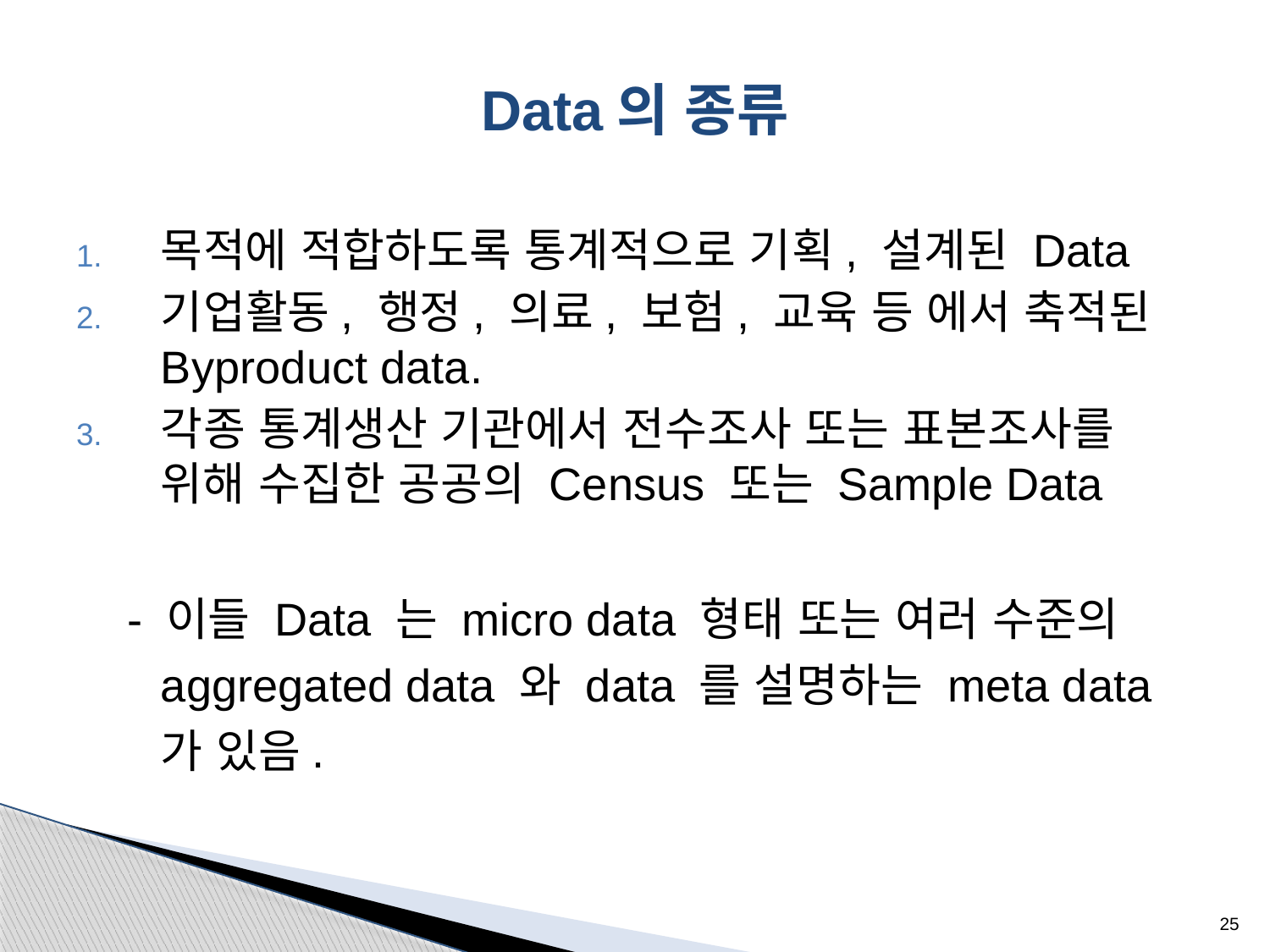

# Data의 종류

목적에 적합하도록 통계적으로 기획, 설계된 Data
기업활동, 행정, 의료, 보험, 교육 등 에서 축적된 Byproduct data.
각종 통계생산 기관에서 전수조사 또는 표본조사를 위해 수집한 공공의 Census 또는 Sample Data

    - 이들 Data 는 micro data 형태 또는 여러 수준의 aggregated data 와 data 를 설명하는 meta data 가 있음.

25